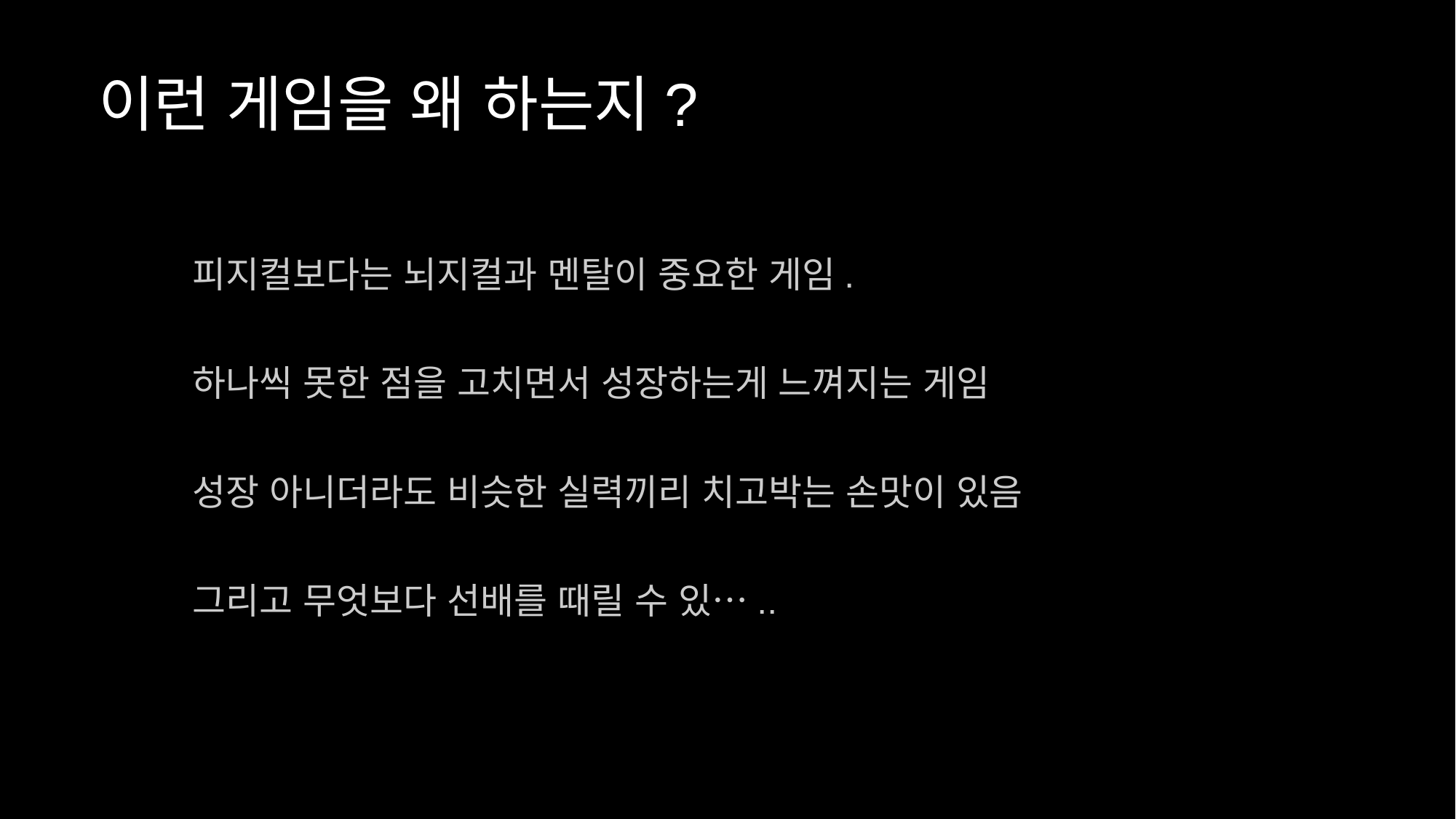

# 이런 게임을 왜 하는지?
피지컬보다는 뇌지컬과 멘탈이 중요한 게임.

하나씩 못한 점을 고치면서 성장하는게 느껴지는 게임

성장 아니더라도 비슷한 실력끼리 치고박는 손맛이 있음

그리고 무엇보다 선배를 때릴 수 있…..